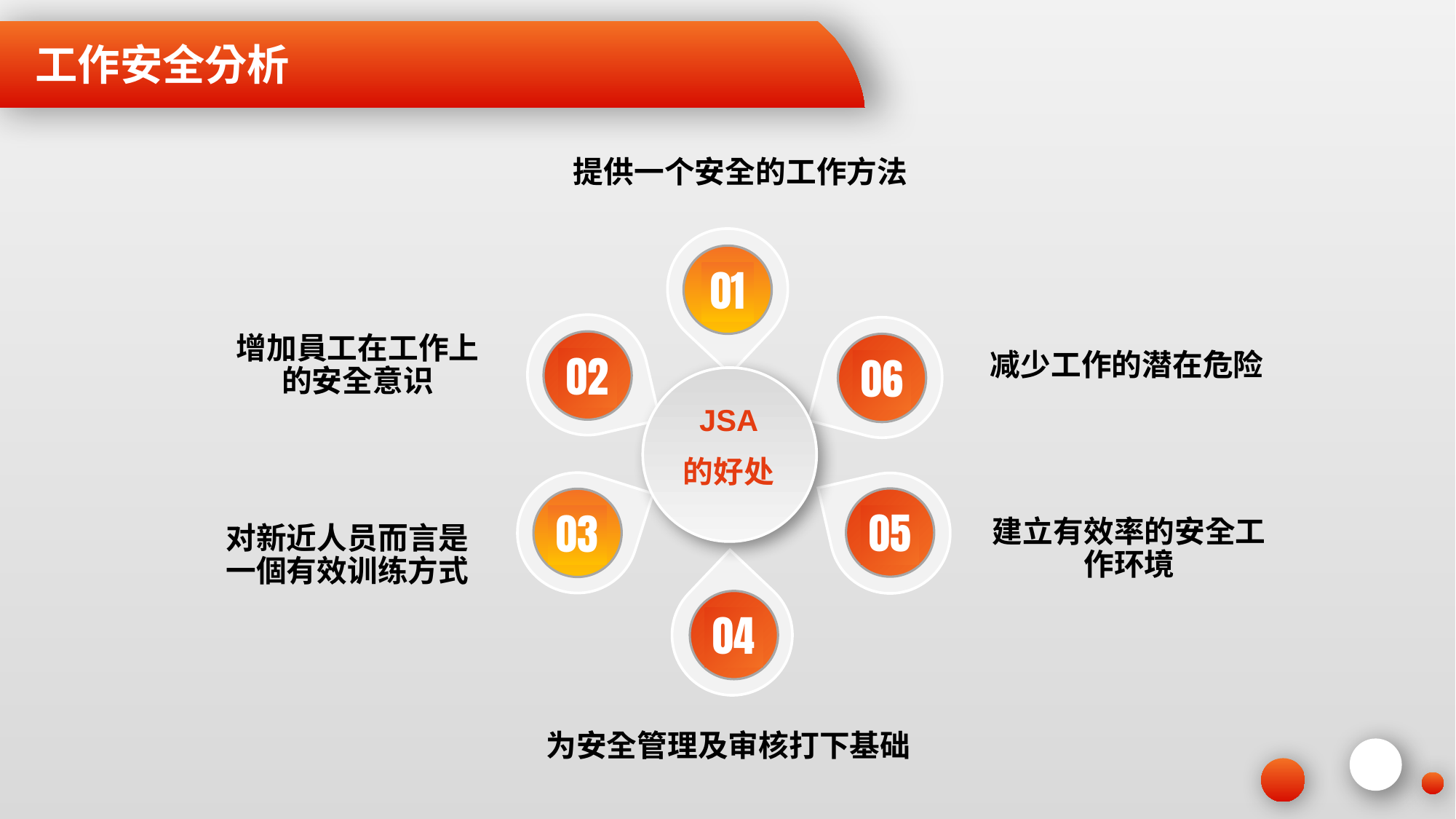

工作安全分析
提供一个安全的工作方法

01

02

06
增加員工在工作上的安全意识
减少工作的潜在危险

JSA
的好处

03

05
建立有效率的安全工作环境
对新近人员而言是一個有效训练方式

04
为安全管理及审核打下基础